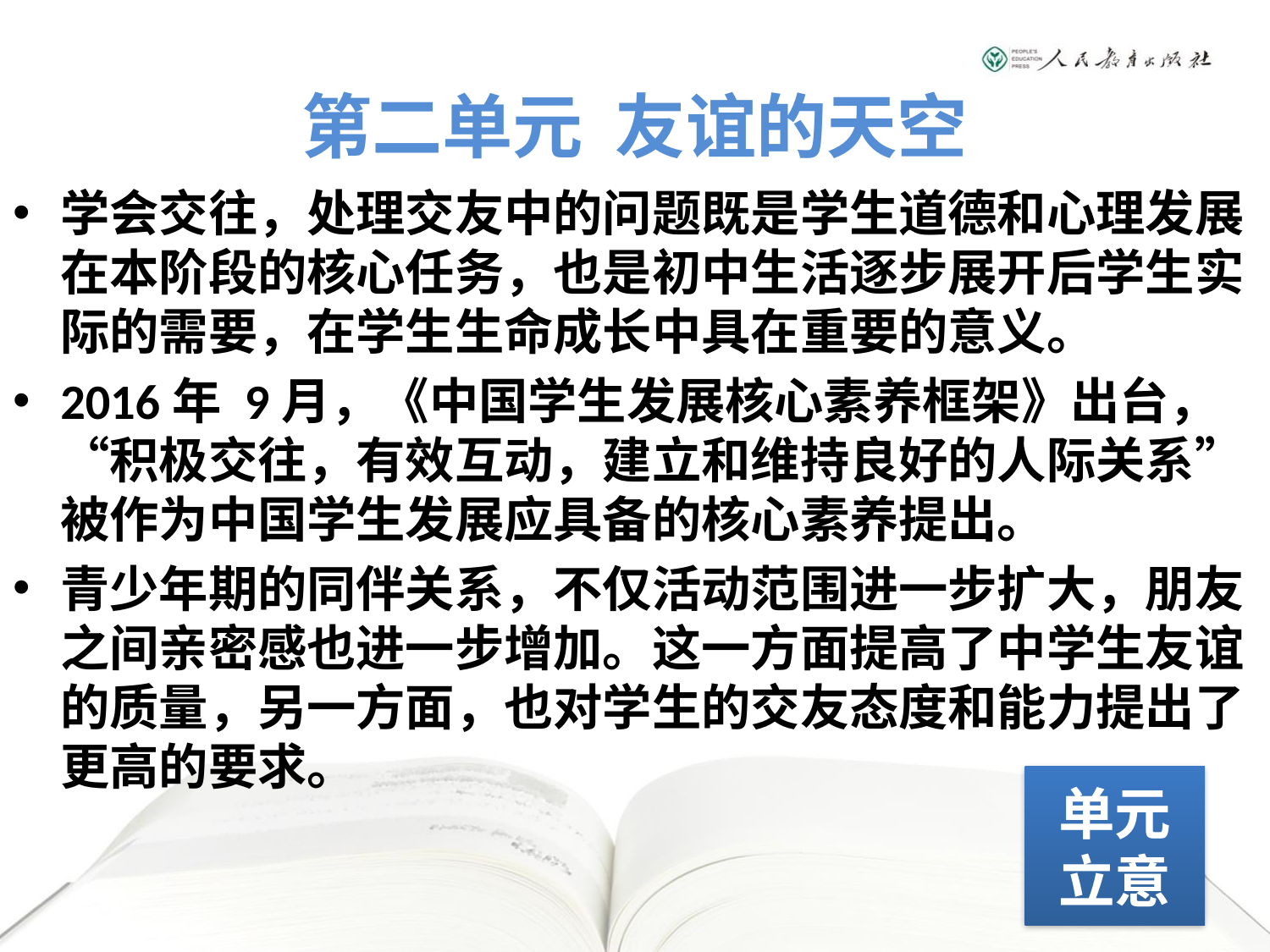

# 第二单元  友谊的天空
学会交往，处理交友中的问题既是学生道德和心理发展在本阶段的核心任务，也是初中生活逐步展开后学生实际的需要，在学生生命成长中具在重要的意义。
2016年 9月，《中国学生发展核心素养框架》出台，“积极交往，有效互动，建立和维持良好的人际关系”被作为中国学生发展应具备的核心素养提出。
青少年期的同伴关系，不仅活动范围进一步扩大，朋友之间亲密感也进一步增加。这一方面提高了中学生友谊的质量，另一方面，也对学生的交友态度和能力提出了更高的要求。
单元立意